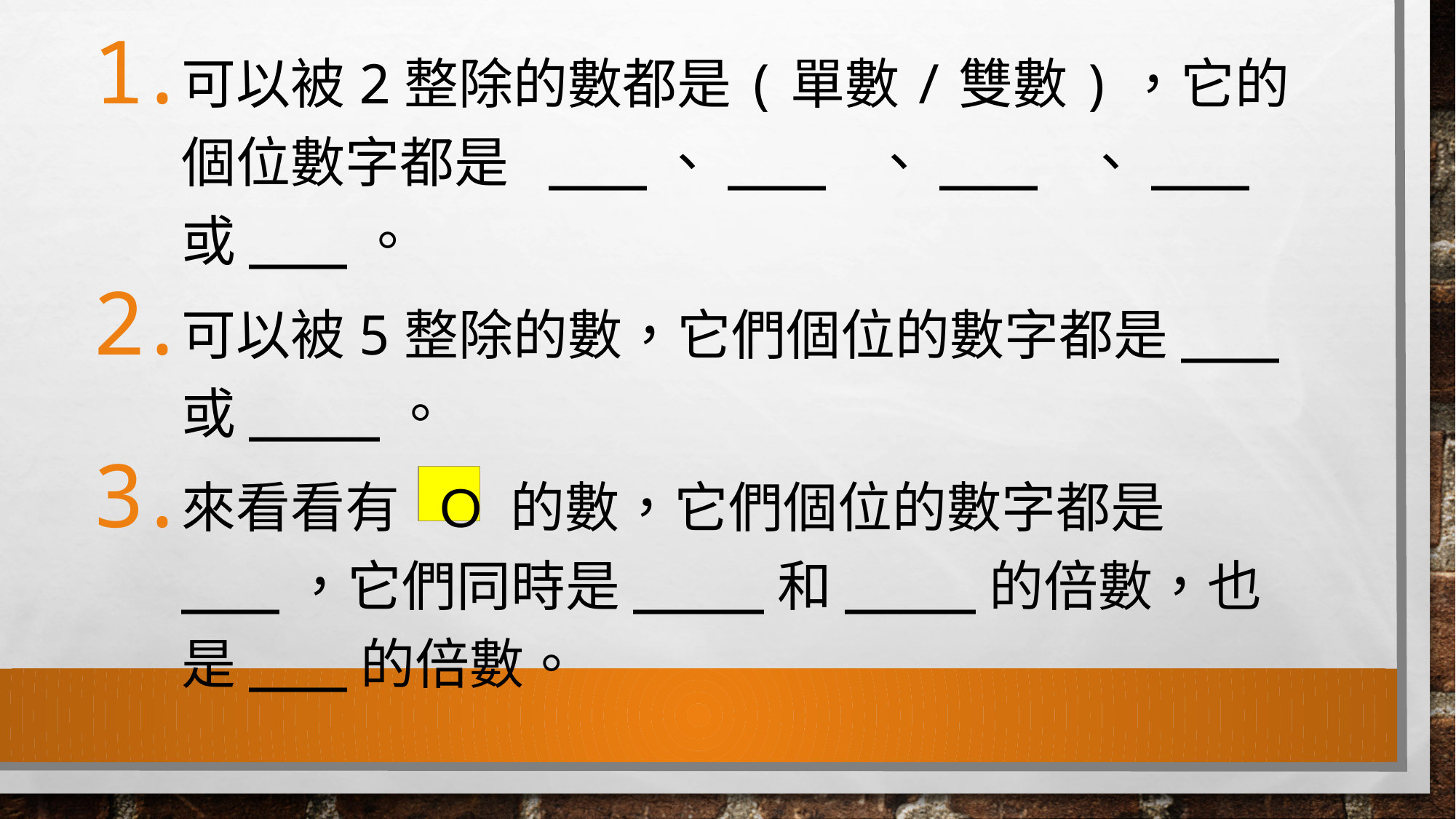

可以被2整除的數都是(單數/雙數)，它的個位數字都是 ___、___ 、___ 、___或___。
可以被5整除的數，它們個位的數字都是___或____。
來看看有 o 的數，它們個位的數字都是___，它們同時是____和____的倍數，也是___的倍數。